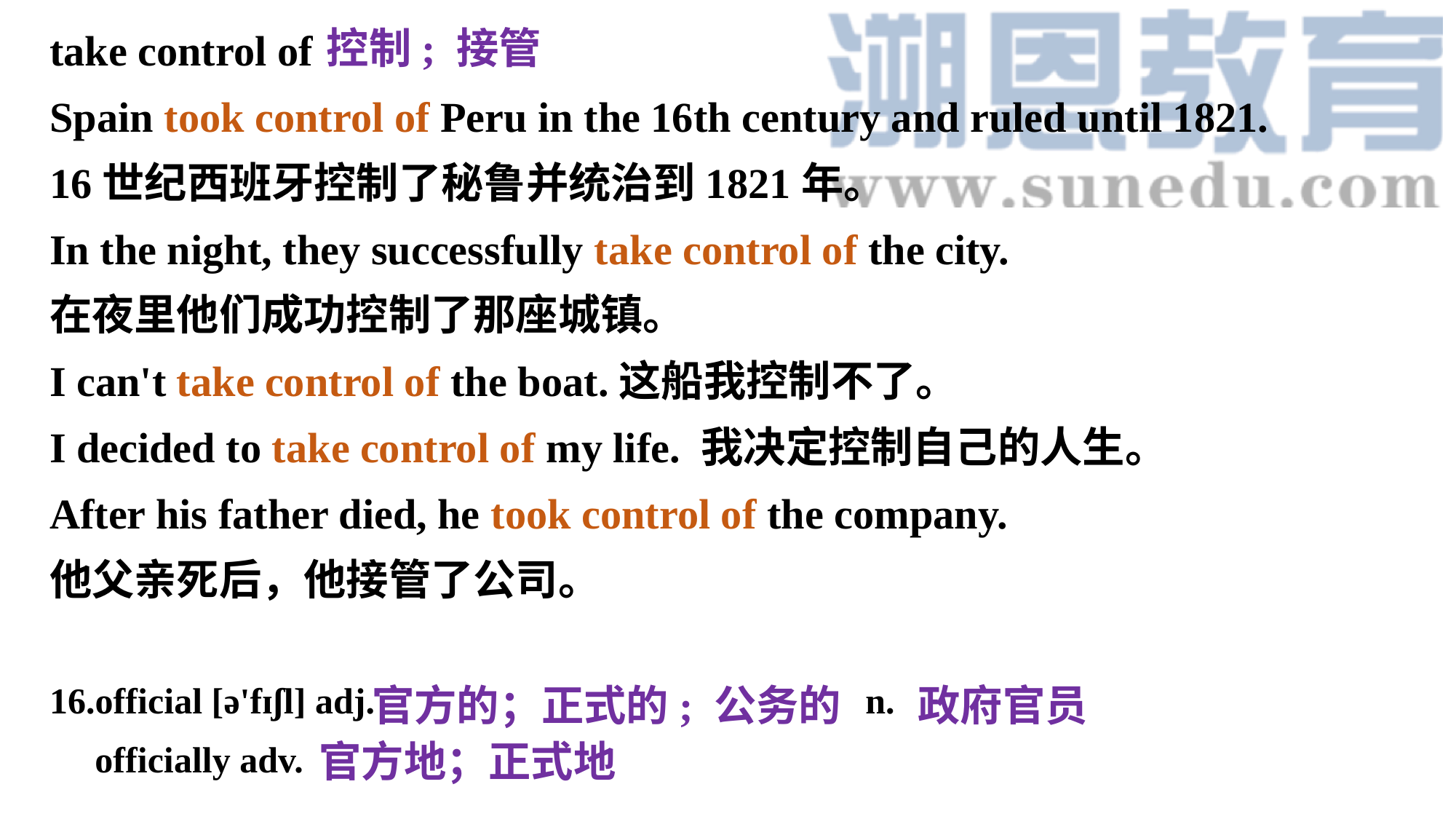

控制; 接管
take control of
Spain took control of Peru in the 16th century and ruled until 1821.
16世纪西班牙控制了秘鲁并统治到1821年。
In the night, they successfully take control of the city.
在夜里他们成功控制了那座城镇。
I can't take control of the boat.这船我控制不了。
I decided to take control of my life. 我决定控制自己的人生。
After his father died, he took control of the company.
他父亲死后，他接管了公司。

16.official [ə'fɪʃl] adj.                                                      n.
     officially adv.
官方的；正式的; 公务的
政府官员
官方地；正式地